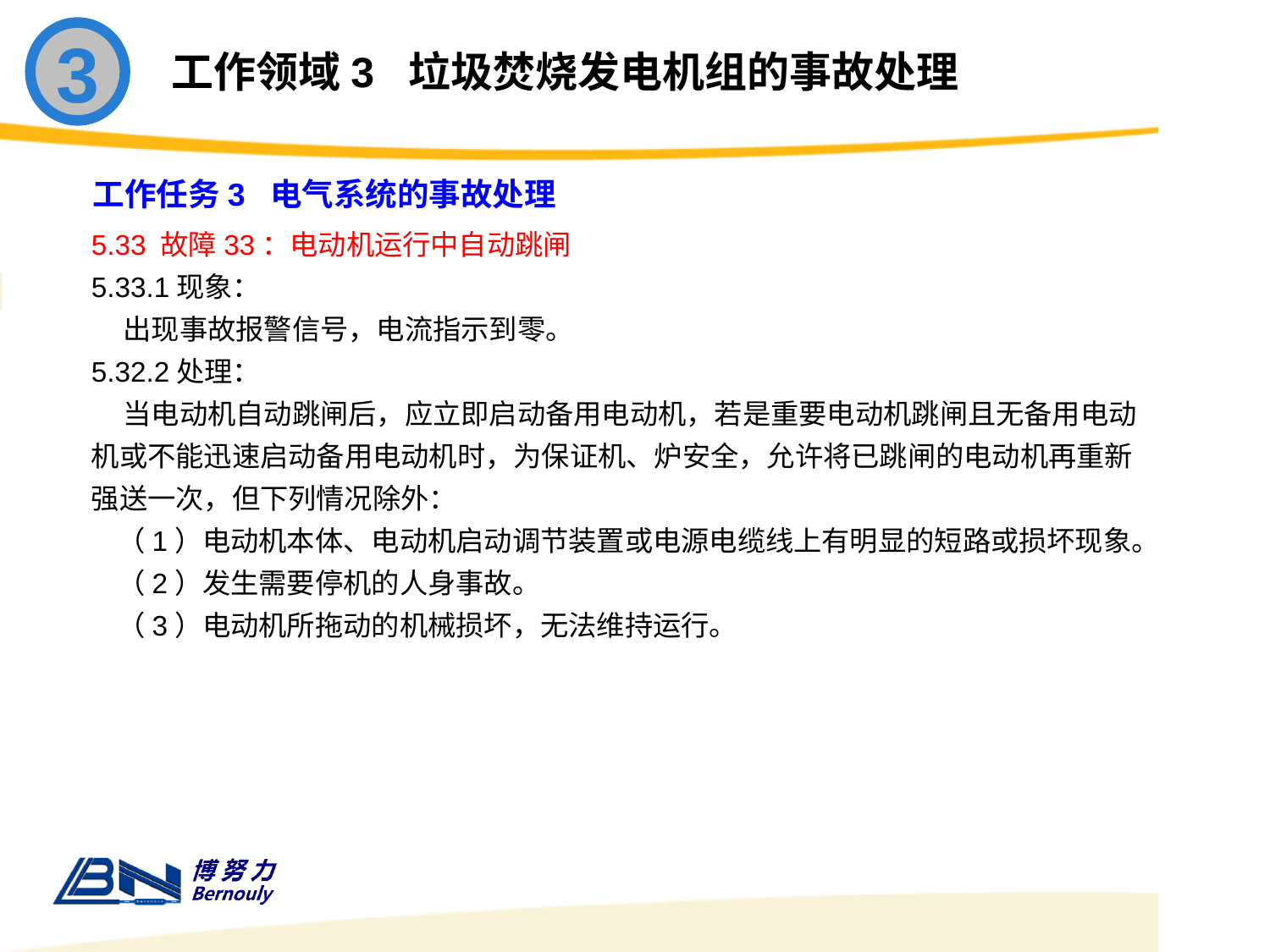

3
工作领域3  垃圾焚烧发电机组的事故处理
工作任务3  电气系统的事故处理
5.33 故障33：电动机运行中自动跳闸
5.33.1现象：
    出现事故报警信号，电流指示到零。
5.32.2处理：
    当电动机自动跳闸后，应立即启动备用电动机，若是重要电动机跳闸且无备用电动机或不能迅速启动备用电动机时，为保证机、炉安全，允许将已跳闸的电动机再重新强送一次，但下列情况除外：
   （1）电动机本体、电动机启动调节装置或电源电缆线上有明显的短路或损坏现象。
   （2）发生需要停机的人身事故。
   （3）电动机所拖动的机械损坏，无法维持运行。